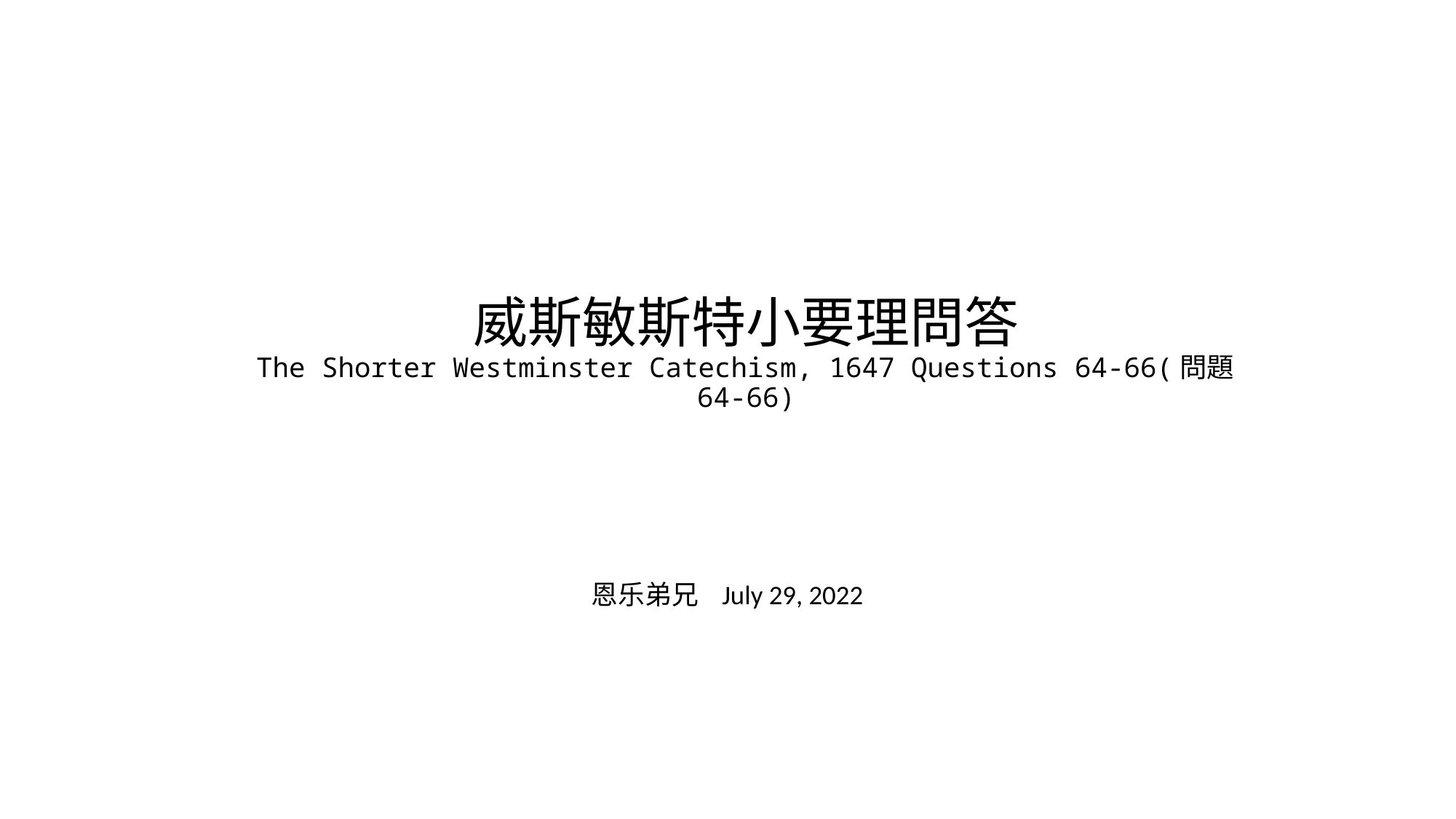

# 威斯敏斯特小要理問答 The Shorter Westminster Catechism, 1647 Questions 64-66(問題64-66)

恩乐弟兄   July 29, 2022